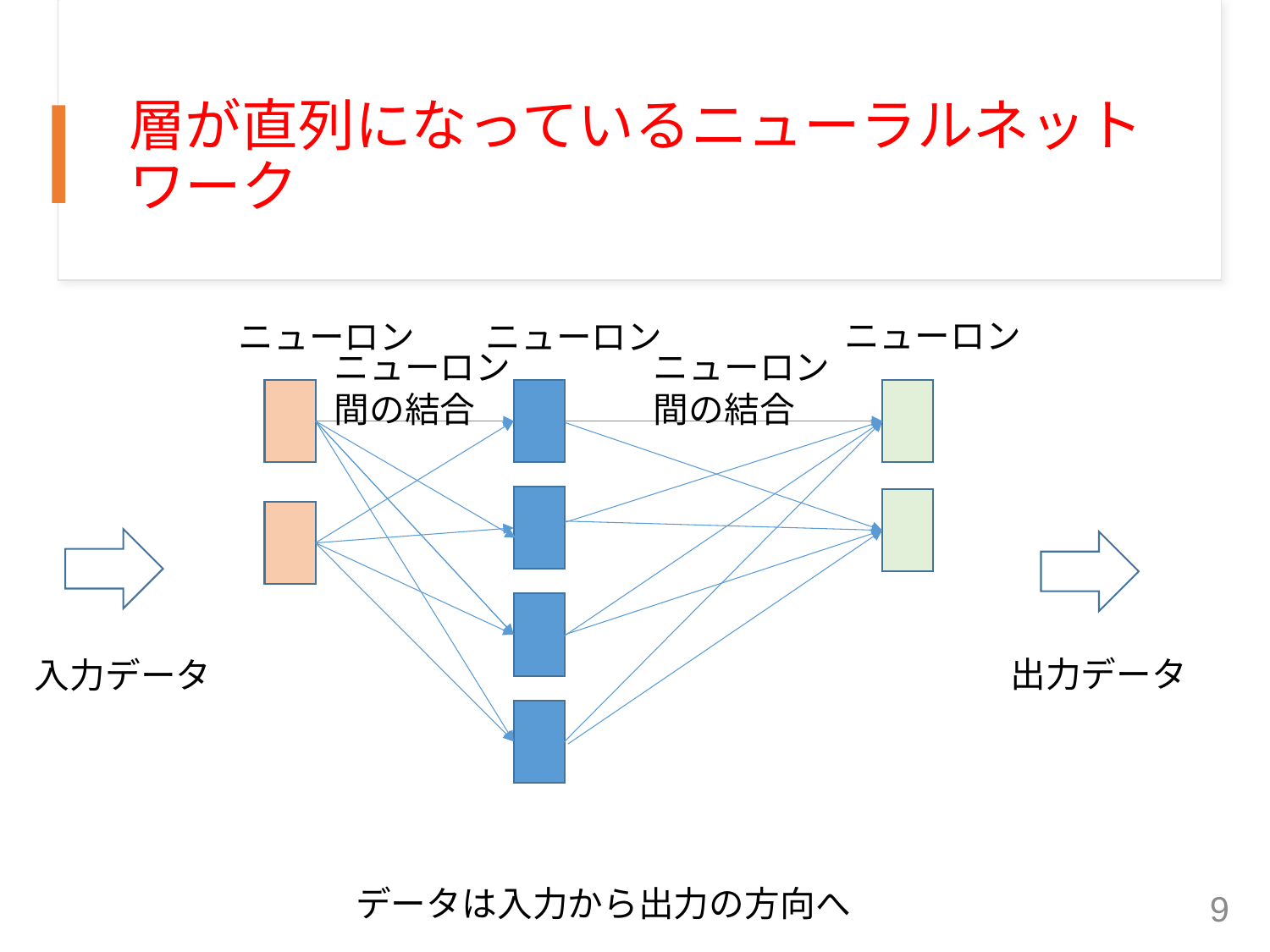

# 層が直列になっているニューラルネットワーク

ニューロン
ニューロン
ニューロン
ニューロン間の結合
ニューロン間の結合

出力データ
入力データ

データは入力から出力の方向へ
9